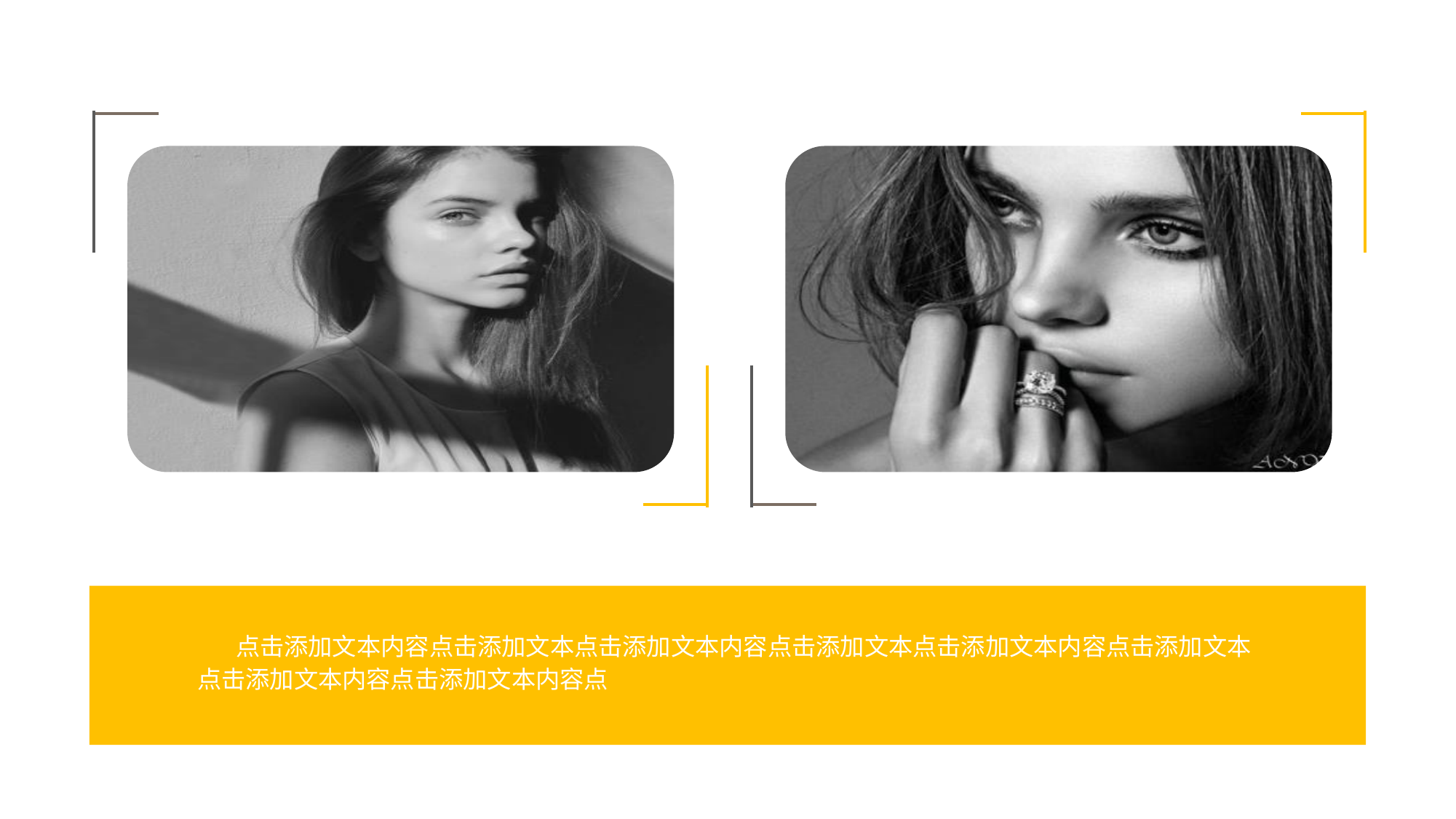

点击添加文本内容点击添加文本点击添加文本内容点击添加文本点击添加文本内容点击添加文本点击添加文本内容点击添加文本内容点